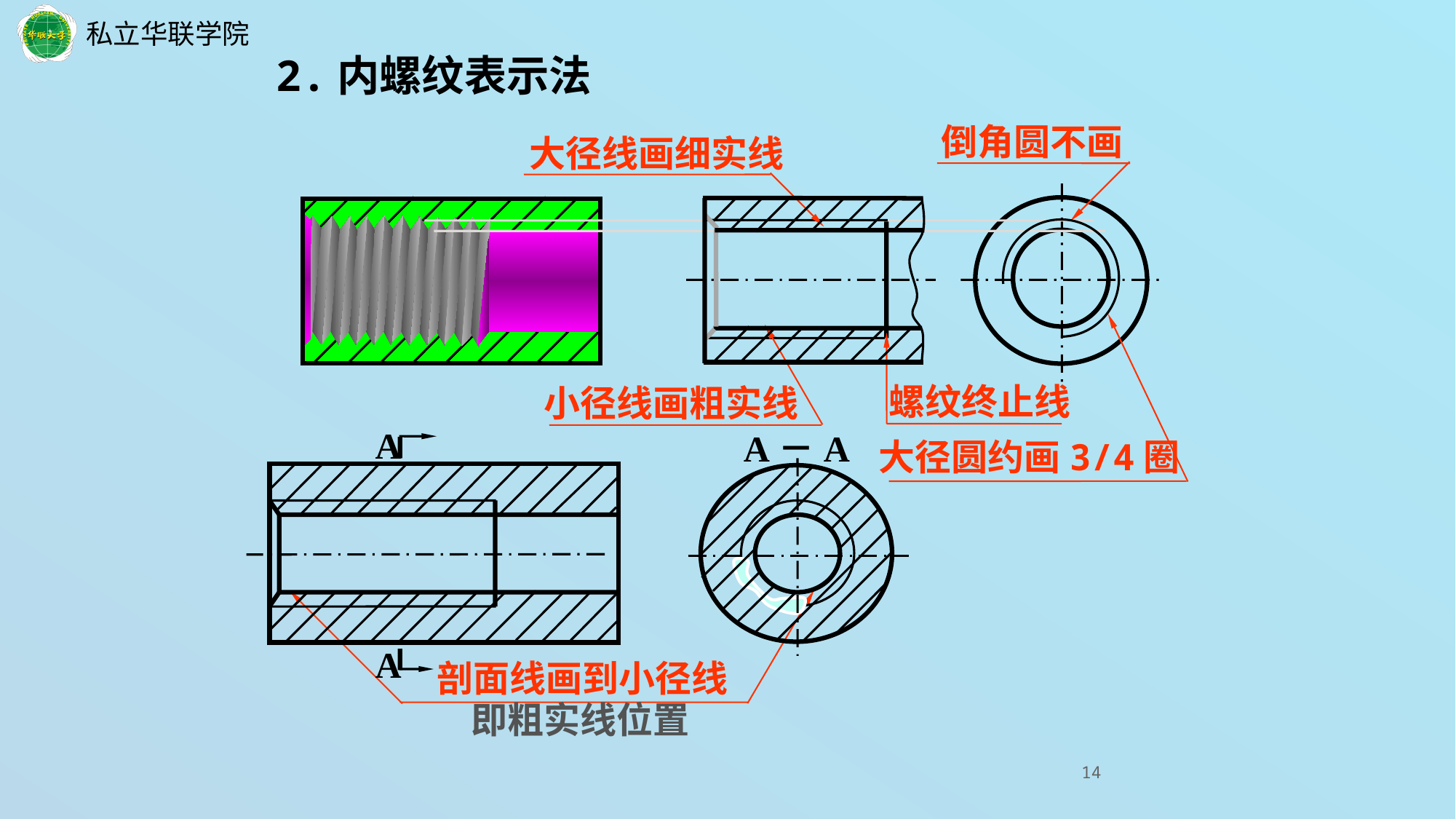

2.内螺纹表示法
倒角圆不画

 大径线画细实线

大径圆约画3/4圈

小径线画粗实线

螺纹终止线

A
A－A

A

剖面线画到小径线
即粗实线位置

14